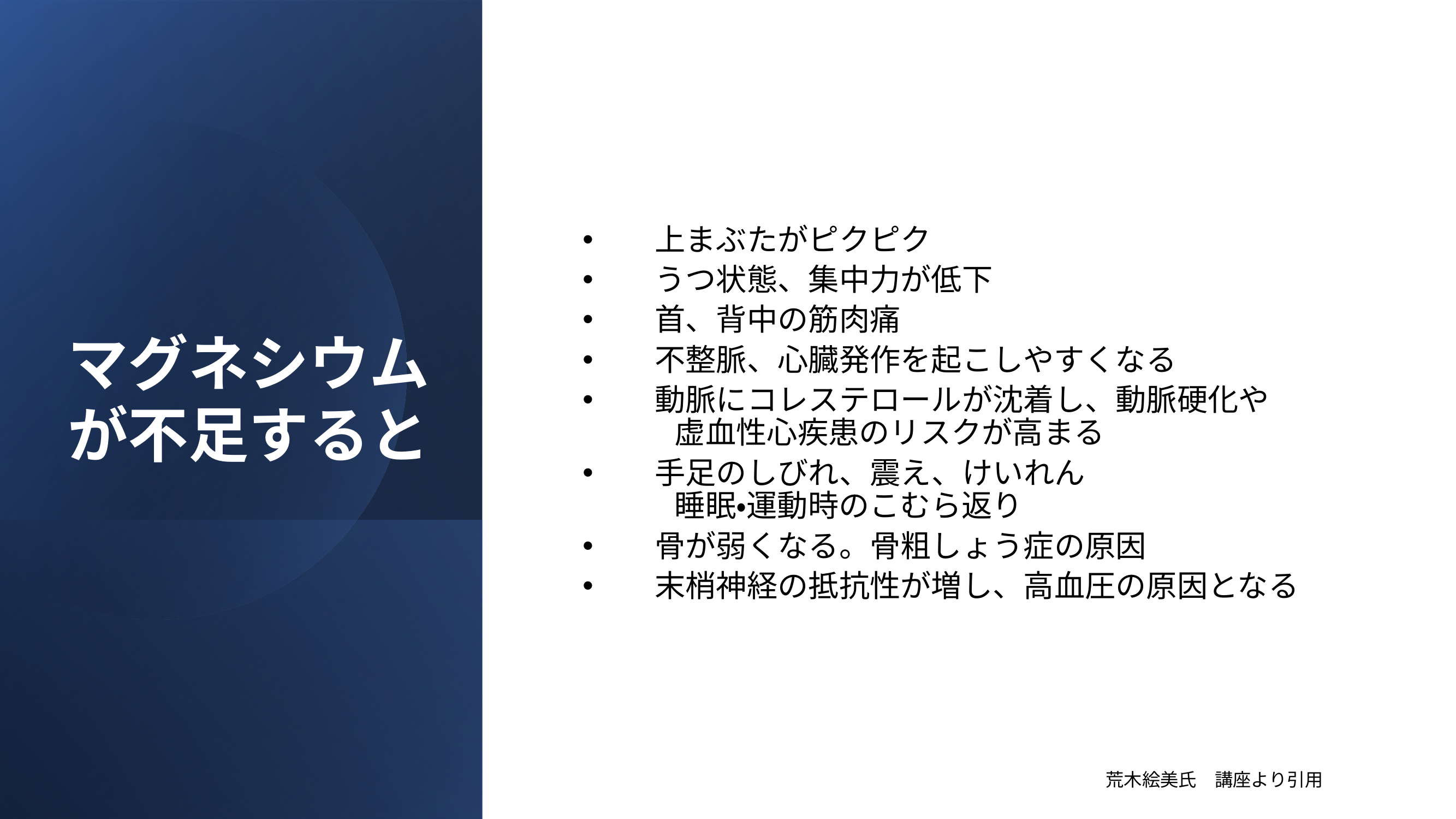

マグネシウム
が不足すると

　　上まぶたがピクピク
　　うつ状態、集中力が低下
　　首、背中の筋肉痛
　　不整脈、心臓発作を起こしやすくなる
　　動脈にコレステロールが沈着し、動脈硬化や
　　　虚血性心疾患のリスクが高まる
　　手足のしびれ、震え、けいれん
　　　睡眠・運動時のこむら返り
　　骨が弱くなる。骨粗しょう症の原因
　　末梢神経の抵抗性が増し、高血圧の原因となる

荒木絵美氏　講座より引用